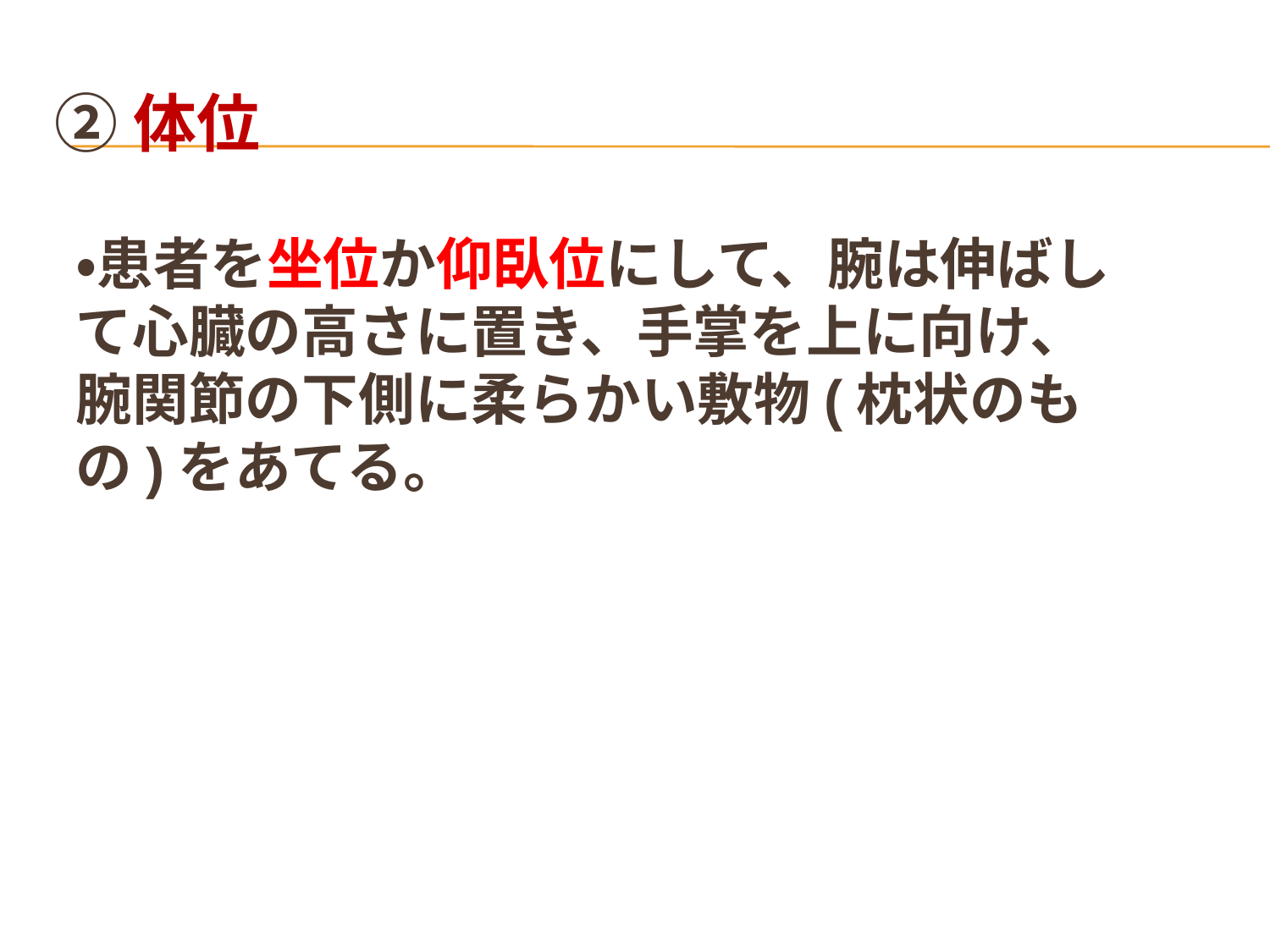

# ②体位
・患者を坐位か仰臥位にして、腕は伸ばして心臓の高さに置き、手掌を上に向け、腕関節の下側に柔らかい敷物(枕状のもの)をあてる。